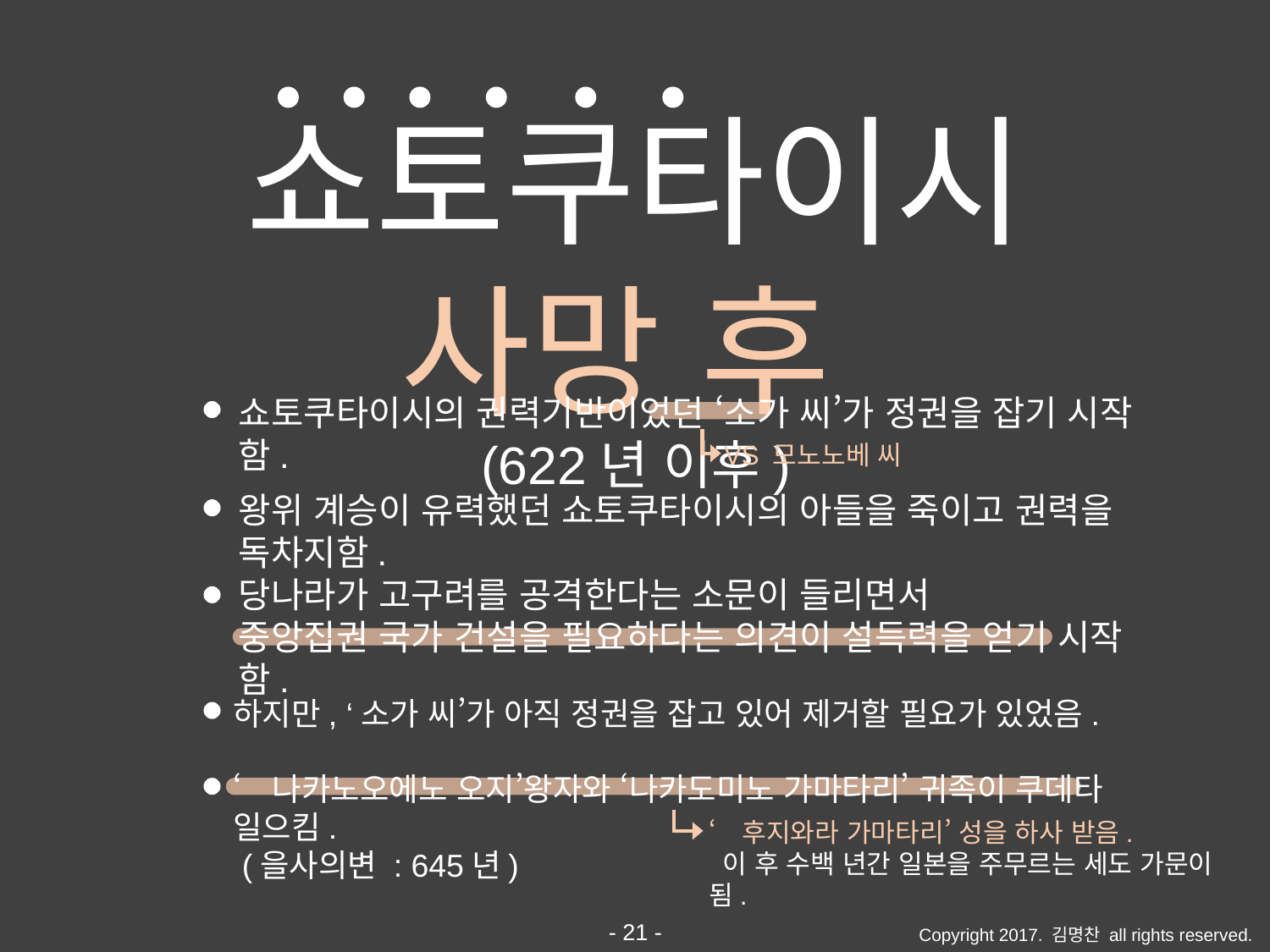

쇼토쿠타이시 사망 후
(622년 이후)

쇼토쿠타이시의 권력기반이었던 ‘소가 씨’가 정권을 잡기 시작함.

VS 모노노베 씨

왕위 계승이 유력했던 쇼토쿠타이시의 아들을 죽이고 권력을 독차지함.

당나라가 고구려를 공격한다는 소문이 들리면서
중앙집권 국가 건설을 필요하다는 의견이 설득력을 얻기 시작함.

하지만, ‘소가 씨’가 아직 정권을 잡고 있어 제거할 필요가 있었음.

‘나카노오에노 오지’왕자와 ‘나카도미노 가마타리’ 귀족이 쿠데타 일으킴.
 (을사의변 : 645년)

‘후지와라 가마타리’ 성을 하사 받음.
 이 후 수백 년간 일본을 주무르는 세도 가문이 됨.

- 21 -
Copyright 2017. 김명찬 all rights reserved.